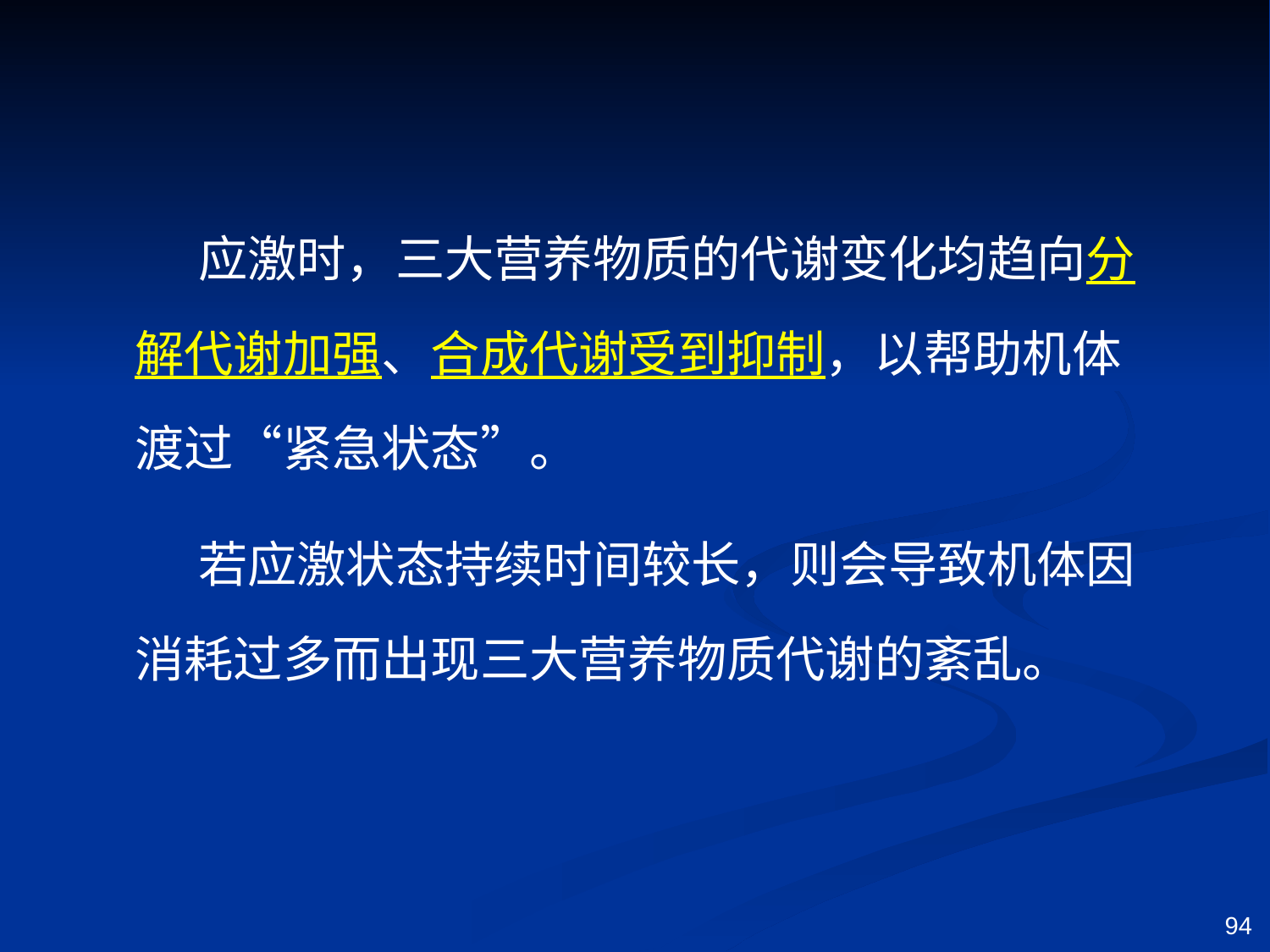

应激时，三大营养物质的代谢变化均趋向分解代谢加强、合成代谢受到抑制，以帮助机体渡过“紧急状态”。
         若应激状态持续时间较长，则会导致机体因消耗过多而出现三大营养物质代谢的紊乱。
94